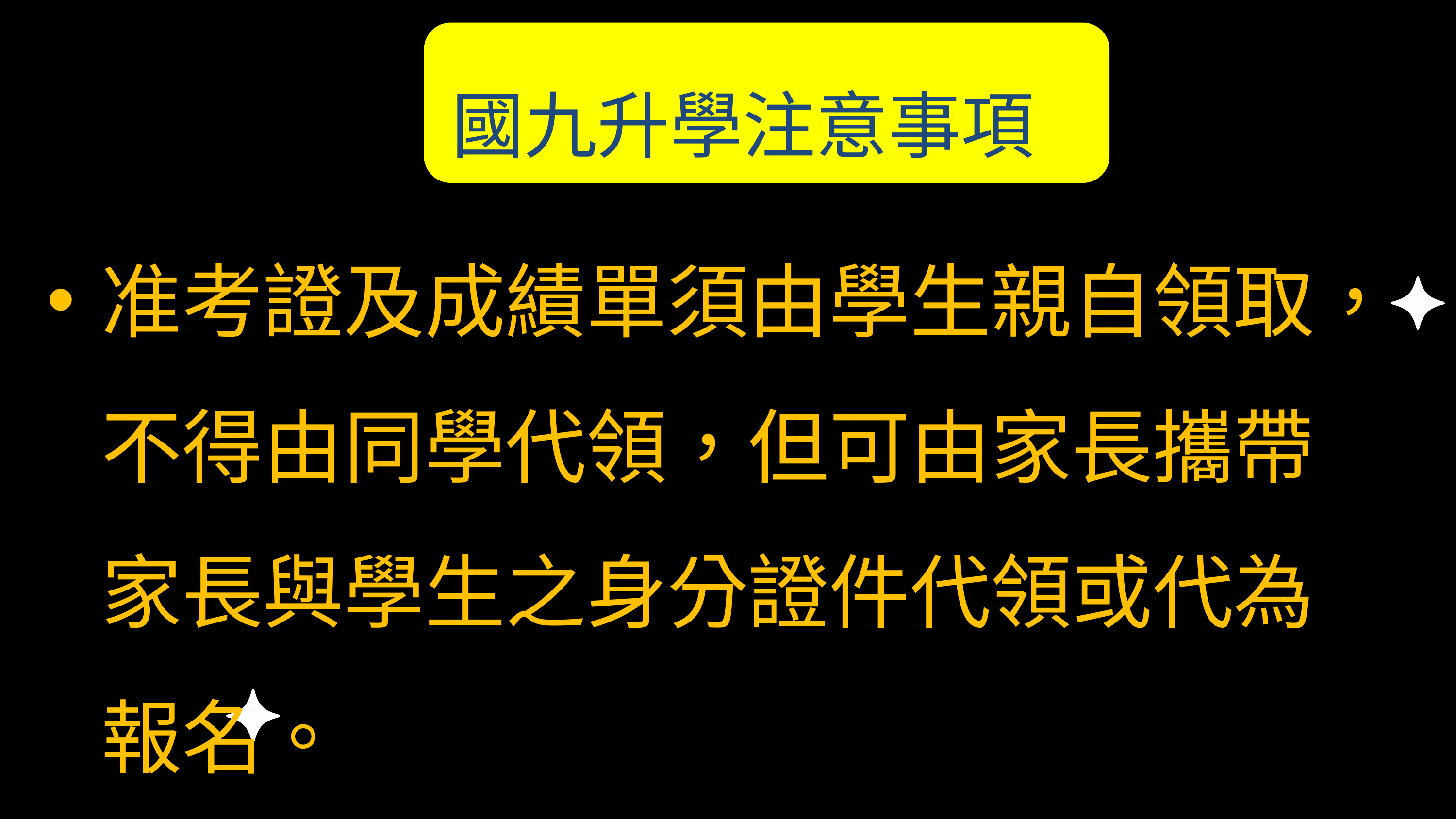

國九升學注意事項
准考證及成績單須由學生親自領取，不得由同學代領，但可由家長攜帶家長與學生之身分證件代領或代為報名。